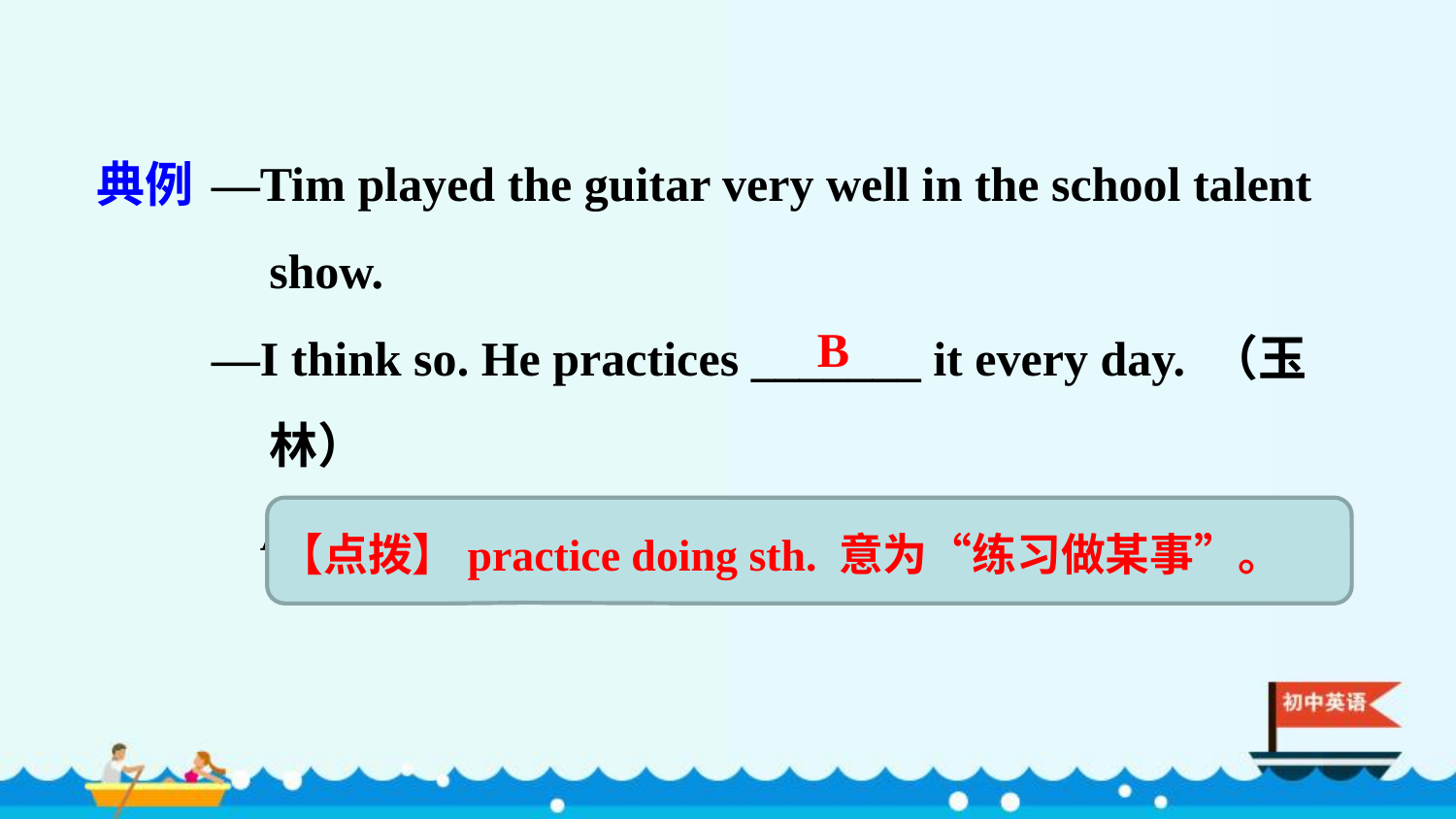

—Tim played the guitar very well in the school talent show.
—I think so. He practices _______ it every day. （玉林）
    A. play        B. playing          C. to play         D. plays
典例
B

【点拨】practice doing sth. 意为“练习做某事”。